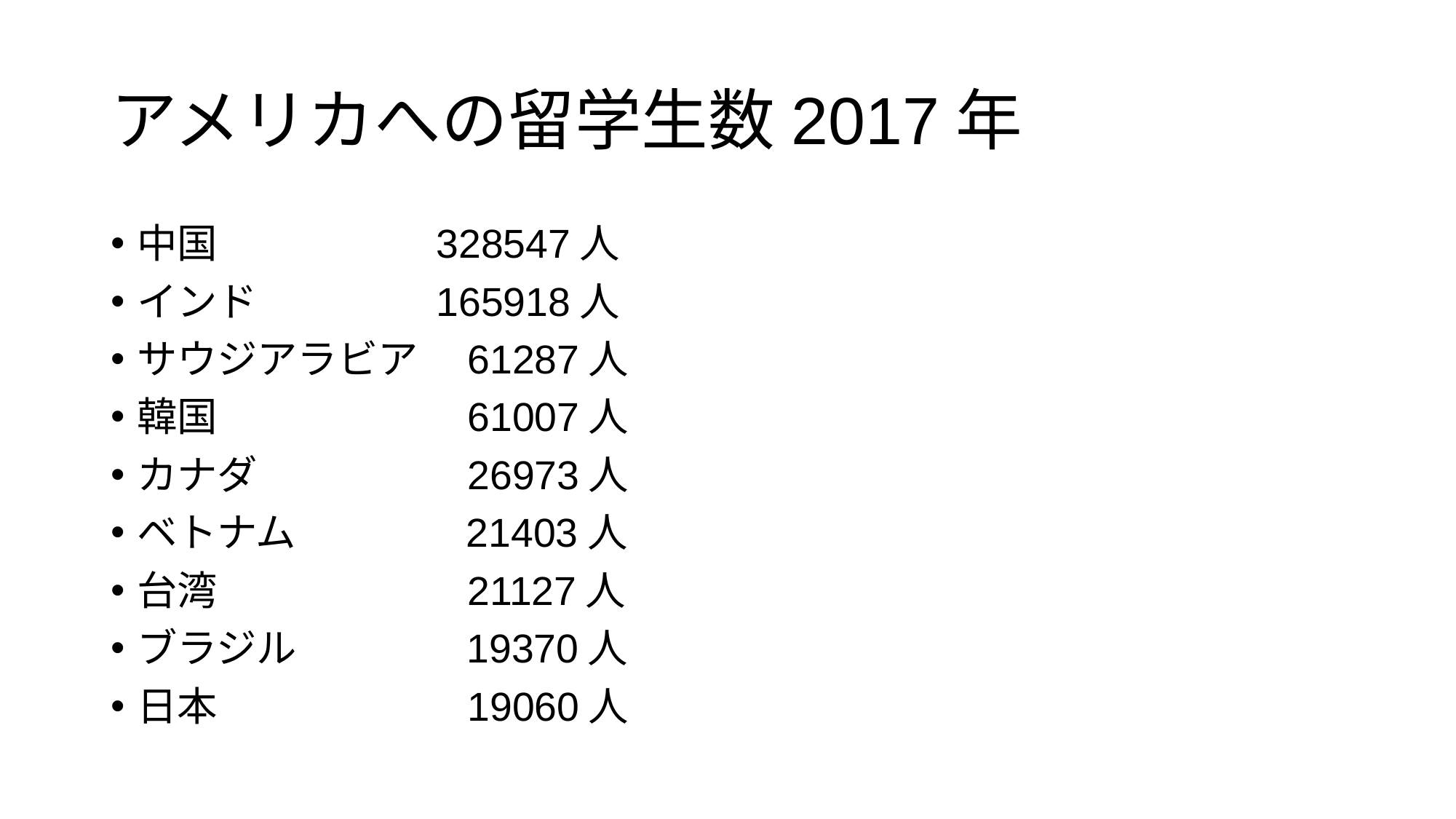

# アメリカへの留学生数2017年
中国　　　 　　328547人
インド　　 　　165918人
サウジアラビア　61287人
韓国　　　　　　61007人
カナダ　　　　　26973人
ベトナム　　　　21403人
台湾　　　　　　21127人
ブラジル　　　　19370人
日本　　　　　　19060人